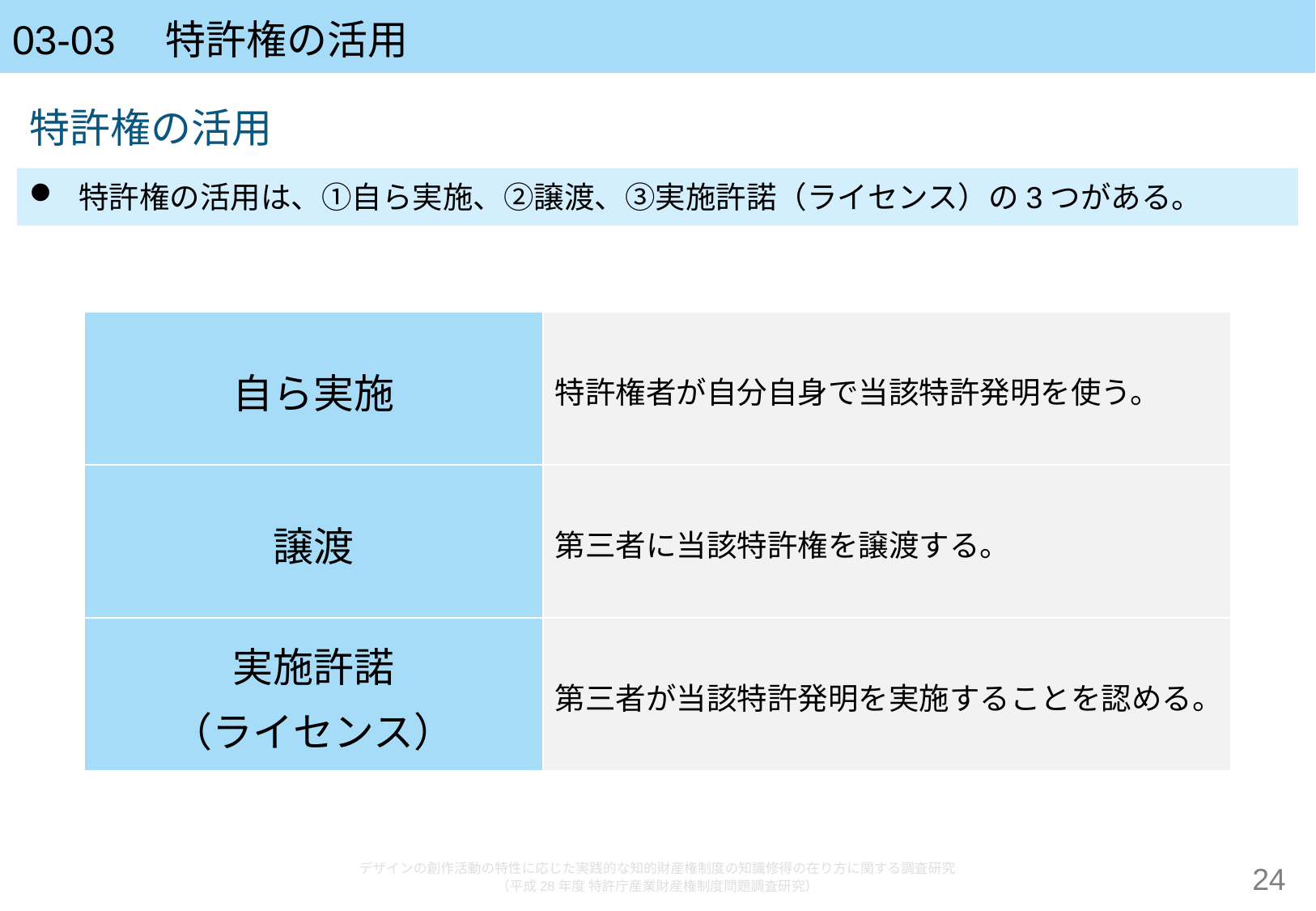

# 03-03　特許権の活用
特許権の活用
特許権の活用は、①自ら実施、②譲渡、③実施許諾（ライセンス）の3つがある。
| 自ら実施 | 特許権者が自分自身で当該特許発明を使う。 |
| --- | --- |
| 譲渡 | 第三者に当該特許権を譲渡する。 |
| 実施許諾 （ライセンス） | 第三者が当該特許発明を実施することを認める。 |
デザインの創作活動の特性に応じた実践的な知的財産権制度の知識修得の在り方に関する調査研究
（平成28年度 特許庁産業財産権制度問題調査研究）
24